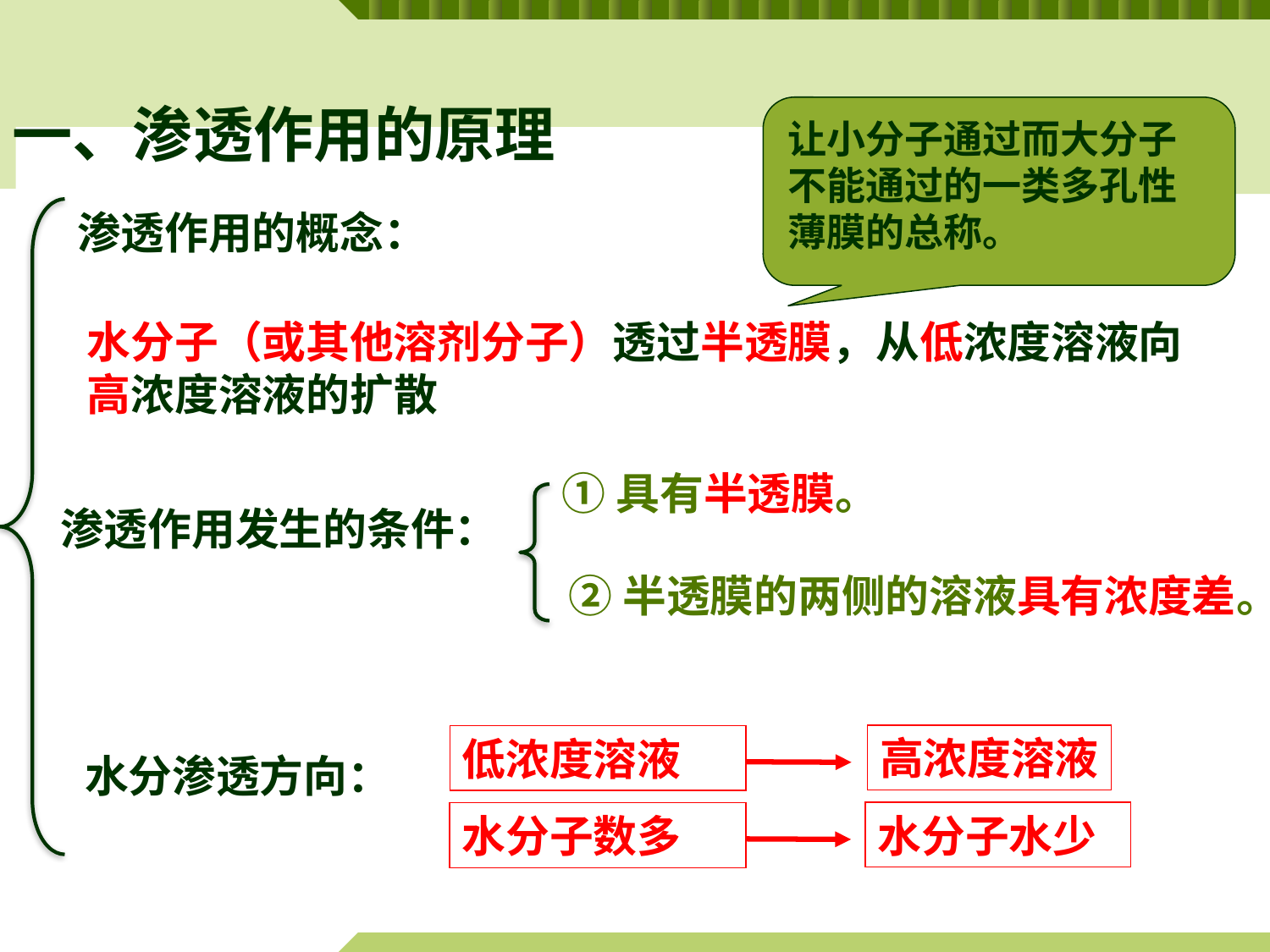

一、渗透作用的原理
让小分子通过而大分子不能通过的一类多孔性薄膜的总称。

渗透作用的概念：
水分子（或其他溶剂分子）透过半透膜，从低浓度溶液向高浓度溶液的扩散
①具有半透膜。

渗透作用发生的条件：
②半透膜的两侧的溶液具有浓度差。
高浓度溶液
低浓度溶液
水分渗透方向：

水分子水少
水分子数多